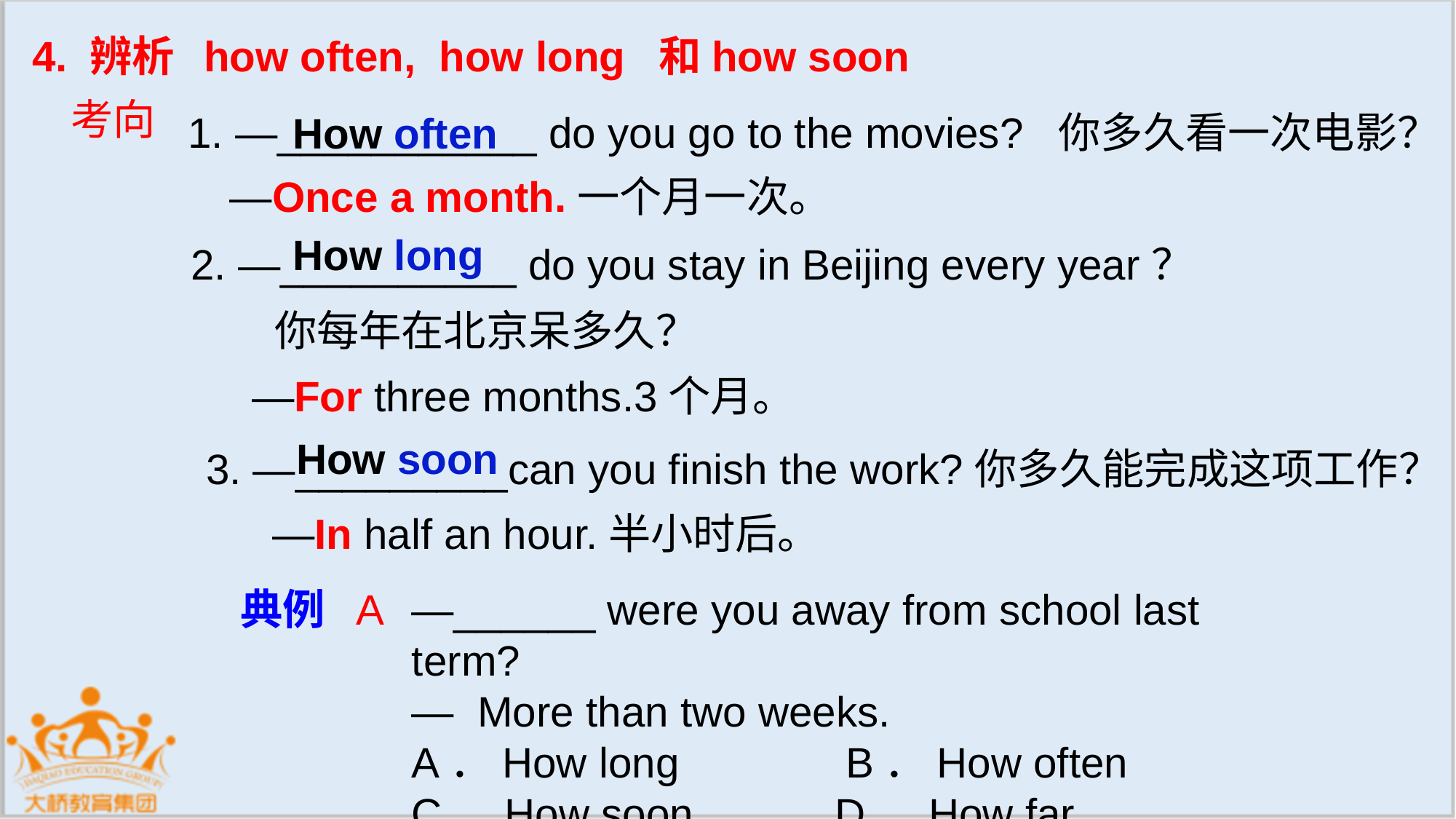

4. 辨析  how often,  how long  和how soon
      1. —___________ do you go to the movies?  你多久看一次电影？
考向
How often
 —Once a month.一个月一次。
 2. —__________ do you stay in Beijing every year？
         你每年在北京呆多久？
How long
 —For three months.3个月。
3. —_________can you finish the work?你多久能完成这项工作？
How soon
—In half an hour.半小时后。
典例
A
—______ were you away from school last term?
—  More than two weeks.
A．How long　　　  B．How often
C．How soon            D．How far